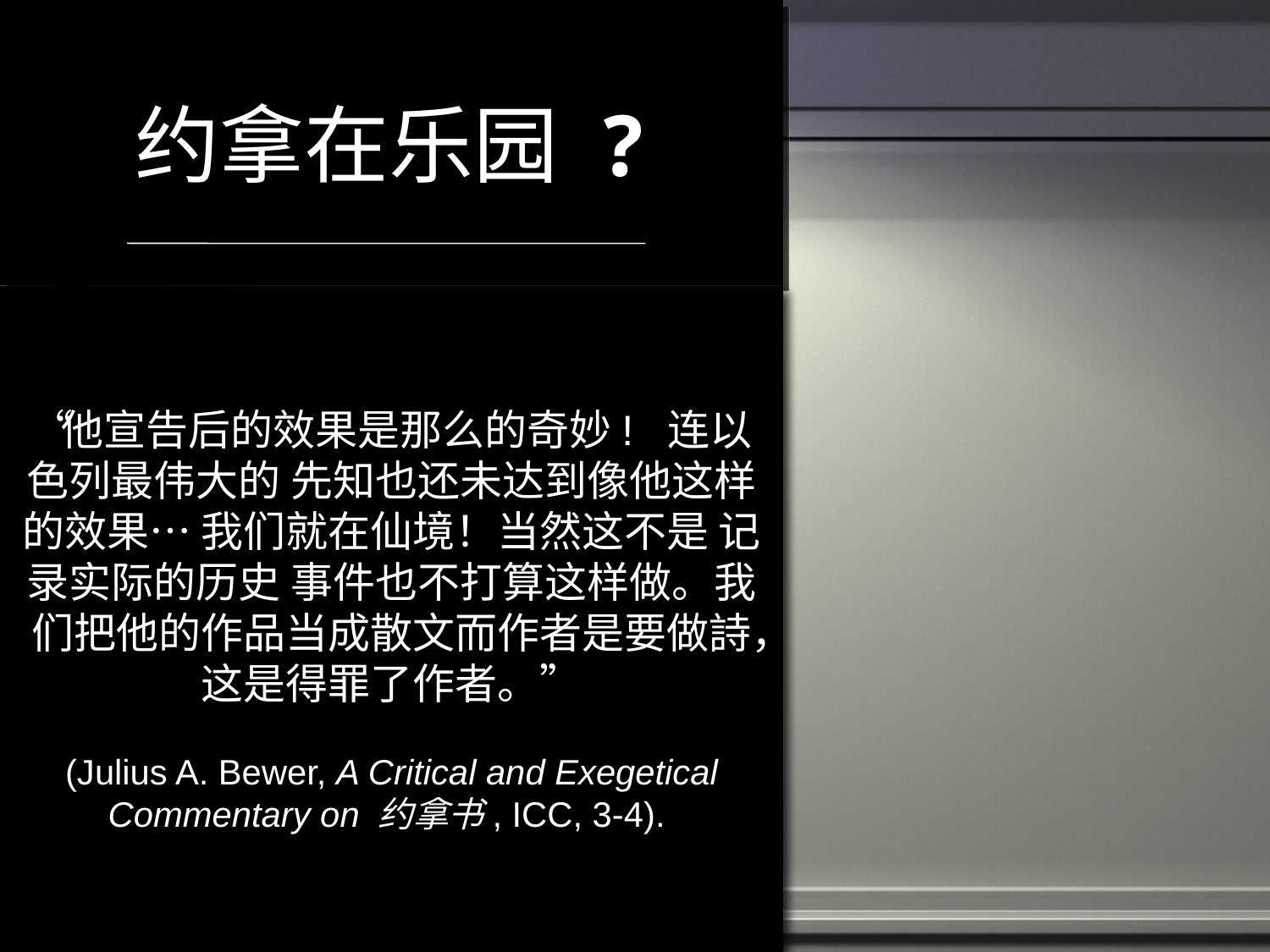

# 约拿在乐园 ?

“他宣告后的效果是那么的奇妙!  连以色列最伟大的 先知也还未达到像他这样的效果… 我们就在仙境！当然这不是 记录实际的历史 事件也不打算这样做。我们把他的作品当成散文而作者是要做詩，这是得罪了作者。”

(Julius A. Bewer, A Critical and Exegetical Commentary on 约拿书, ICC, 3-4).